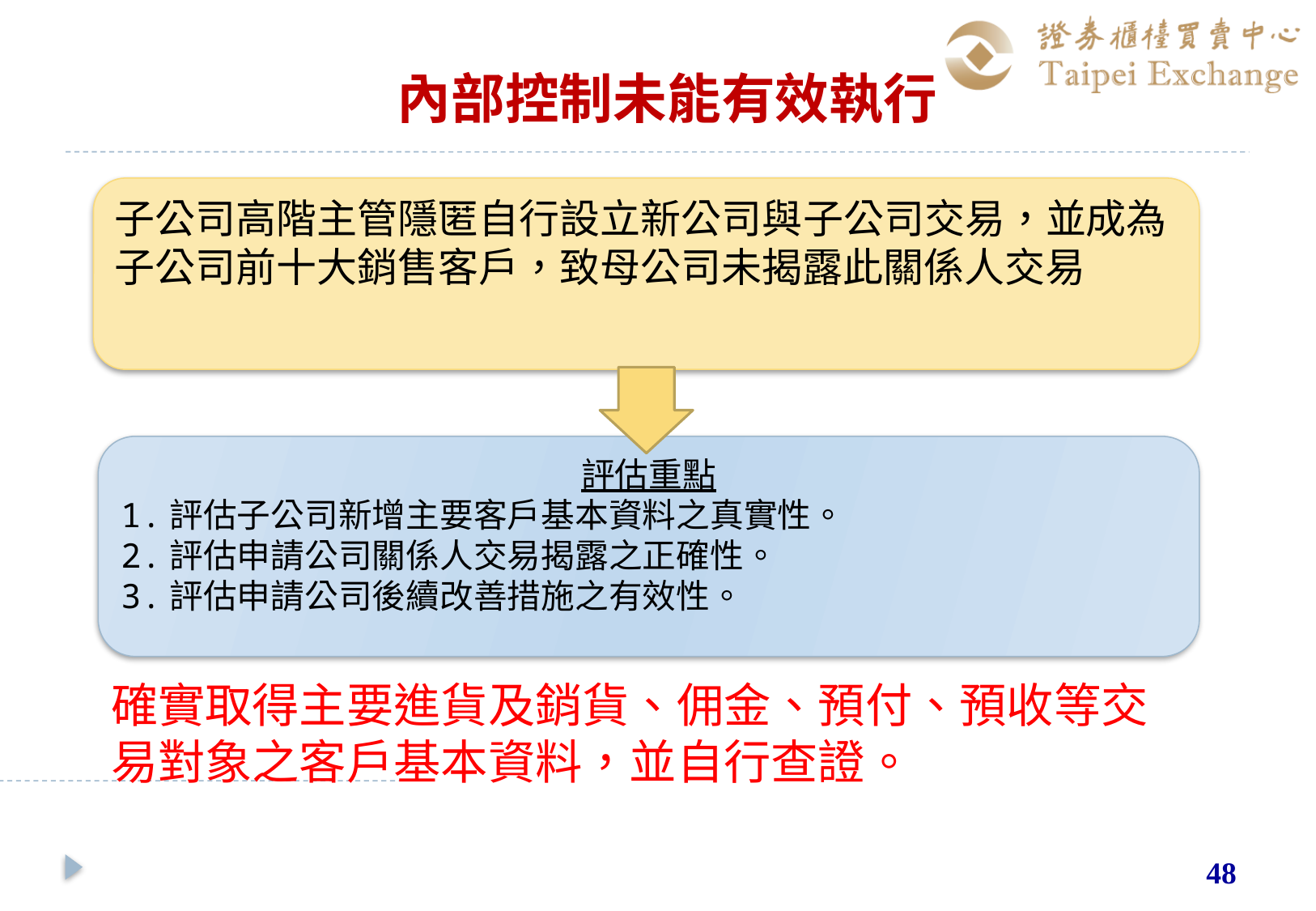

# 內部控制未能有效執行
子公司高階主管隱匿自行設立新公司與子公司交易，並成為
子公司前十大銷售客戶，致母公司未揭露此關係人交易

評估重點
1.評估子公司新增主要客戶基本資料之真實性。
2.評估申請公司關係人交易揭露之正確性。
3.評估申請公司後續改善措施之有效性。
確實取得主要進貨及銷貨、佣金、預付、預收等交易對象之客戶基本資料，並自行查證。
48